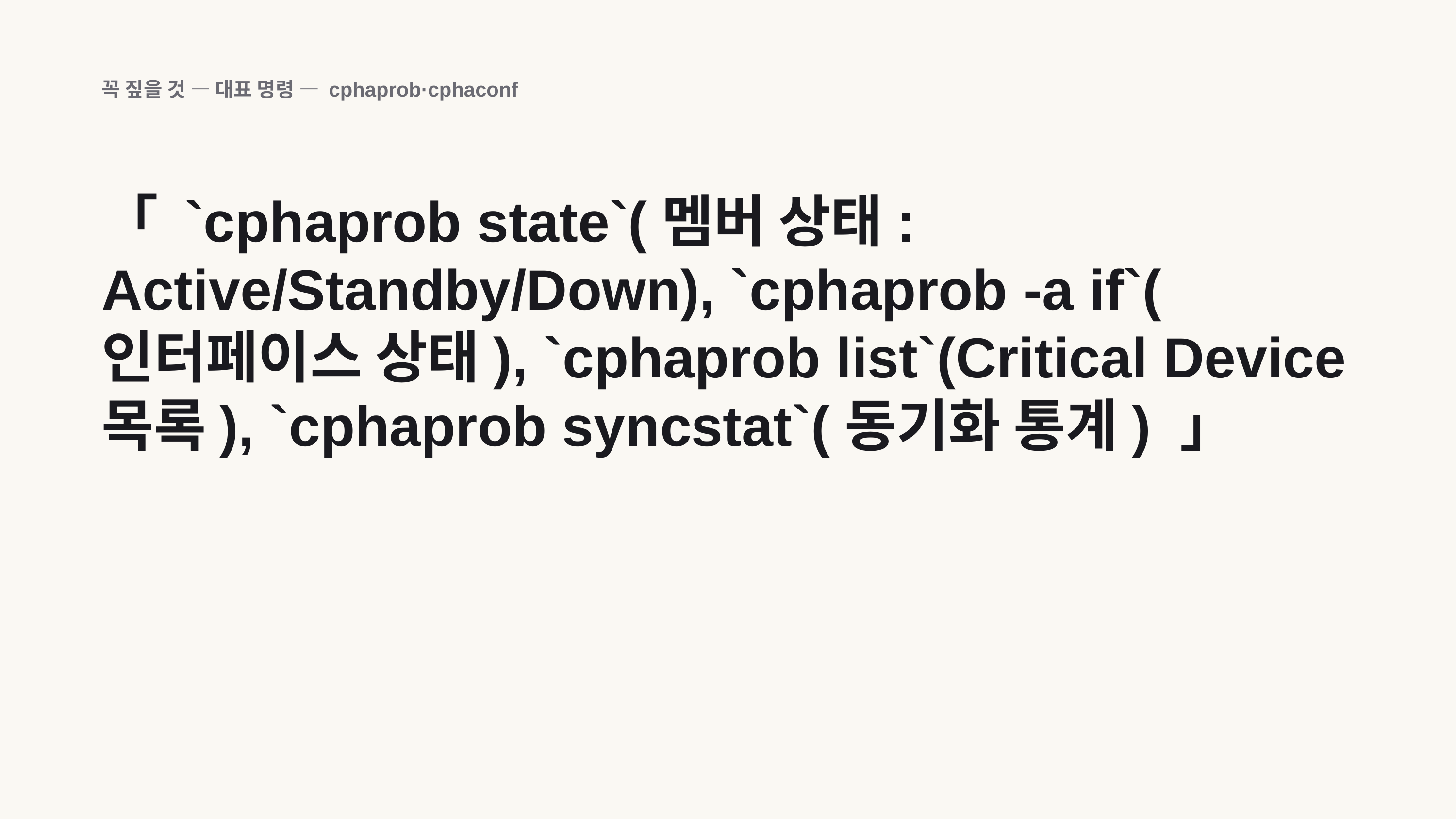

꼭 짚을 것 — 대표 명령 — cphaprob·cphaconf
「 `cphaprob state`(멤버 상태: Active/Standby/Down), `cphaprob -a if`(인터페이스 상태), `cphaprob list`(Critical Device 목록), `cphaprob syncstat`(동기화 통계) 」